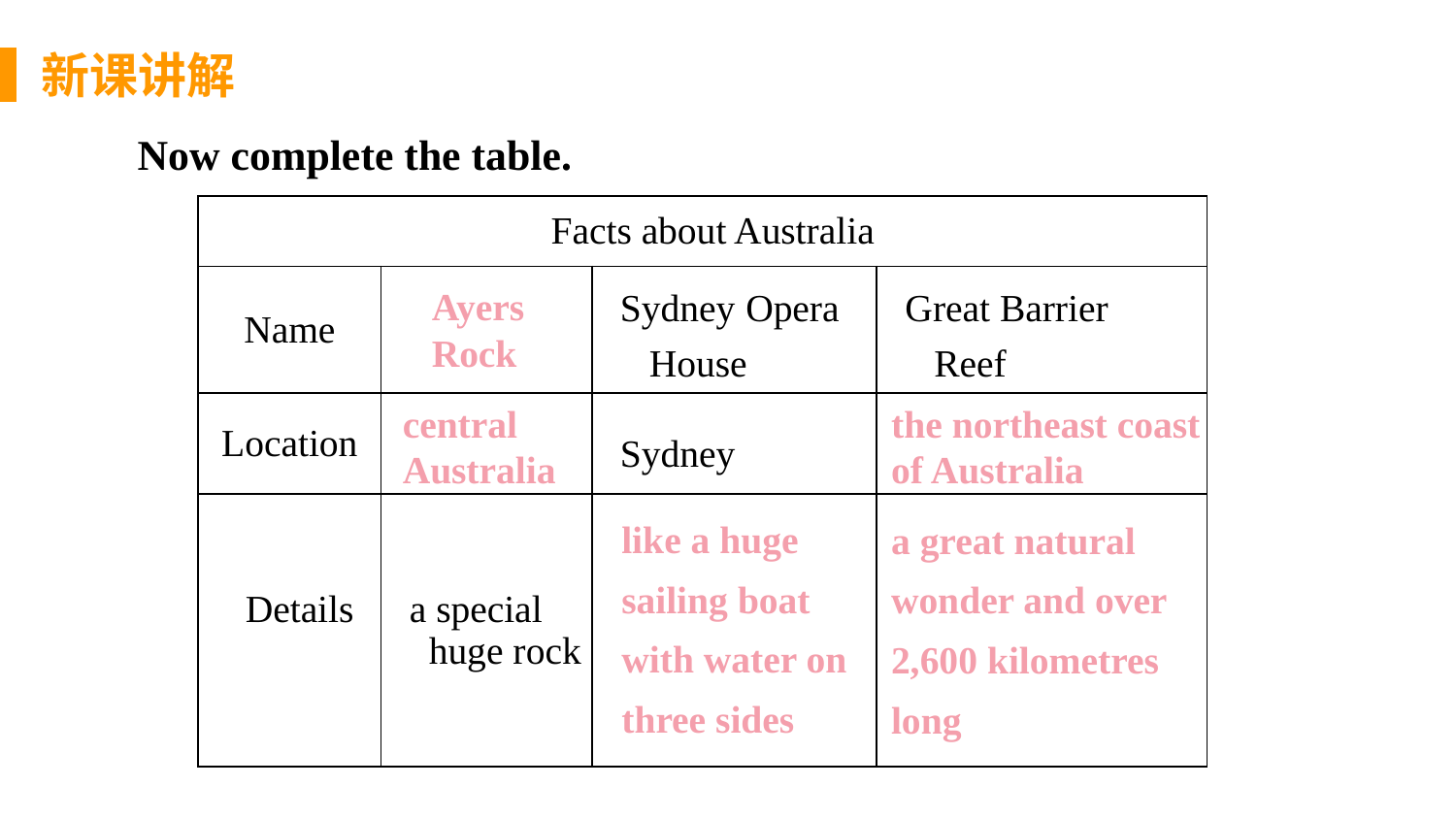

新课讲解

Now complete the table.
思 考
| Facts about Australia |  |  |  |
| --- | --- | --- | --- |
| Name |  | Sydney Opera House | Great Barrier Reef |
| Location |  | Sydney |  |
| Details | a special huge rock |  |  |
Ayers
Rock
central
Australia
the northeast coast
of Australia
like a huge sailing boat with water on three sides
a great natural wonder and over 2,600 kilometres long